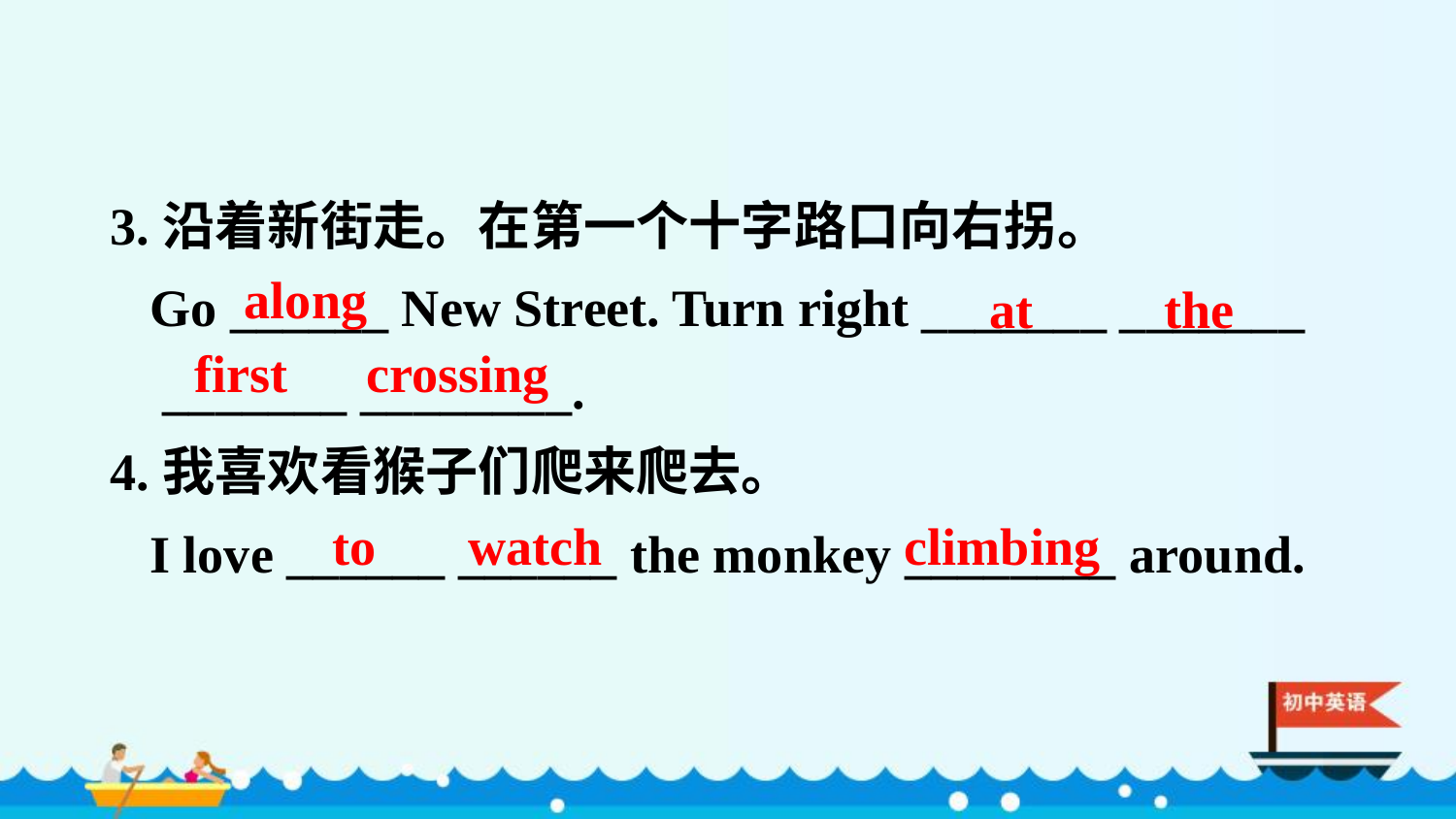

3.沿着新街走。在第一个十字路口向右拐。
   Go ______ New Street. Turn right _______ _______
    _______ ________.
4.我喜欢看猴子们爬来爬去。
   I love ______ ______ the monkey ________ around.
along
at          the
first      crossing
to       watch                       climbing